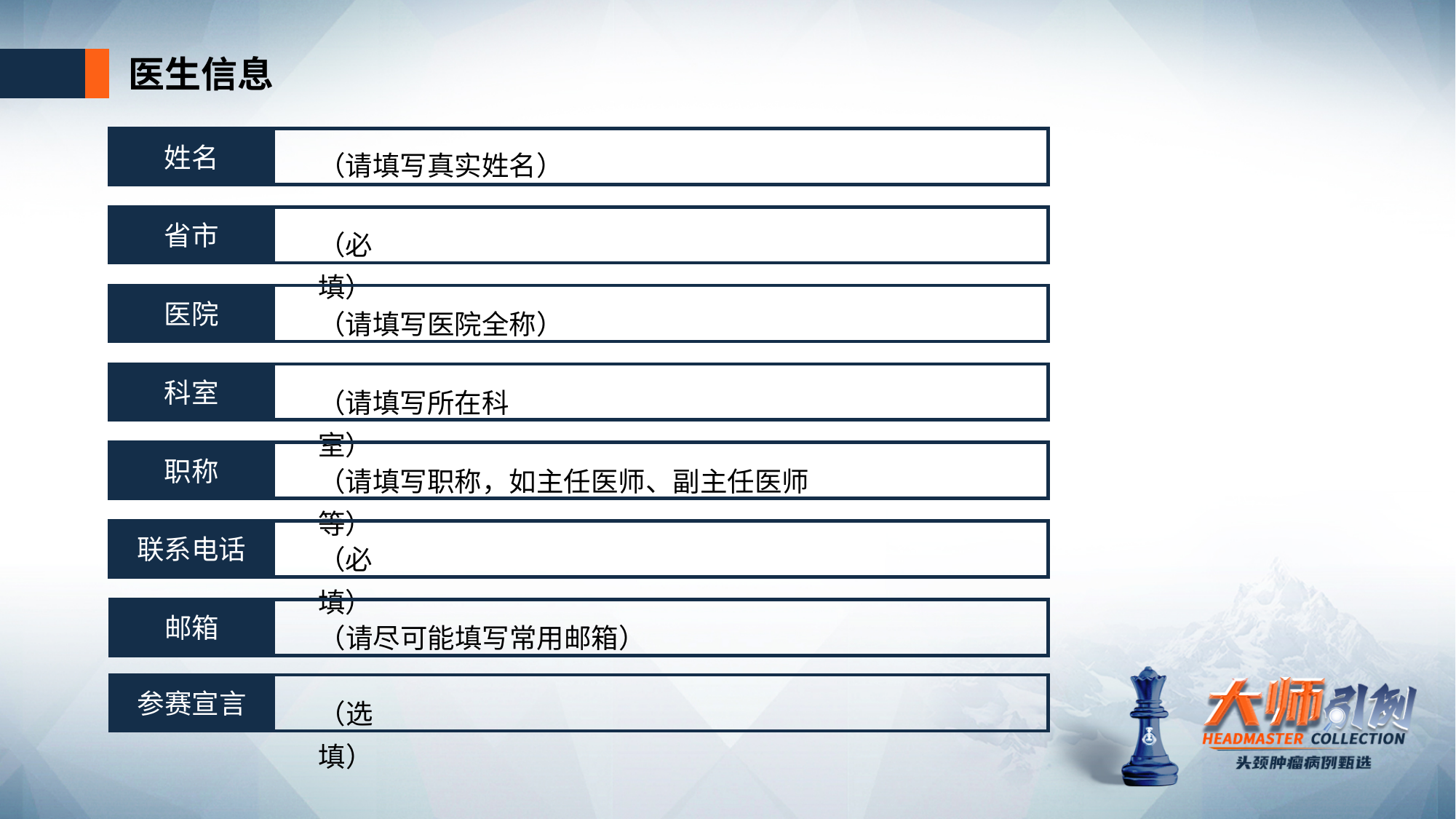

医生信息

姓名

（请填写真实姓名）
省市

（必填）
医院

（请填写医院全称）
科室

（请填写所在科室）
职称

（请填写职称，如主任医师、副主任医师等）
联系电话

（必填）
邮箱

（请尽可能填写常用邮箱）
参赛宣言

（选填）